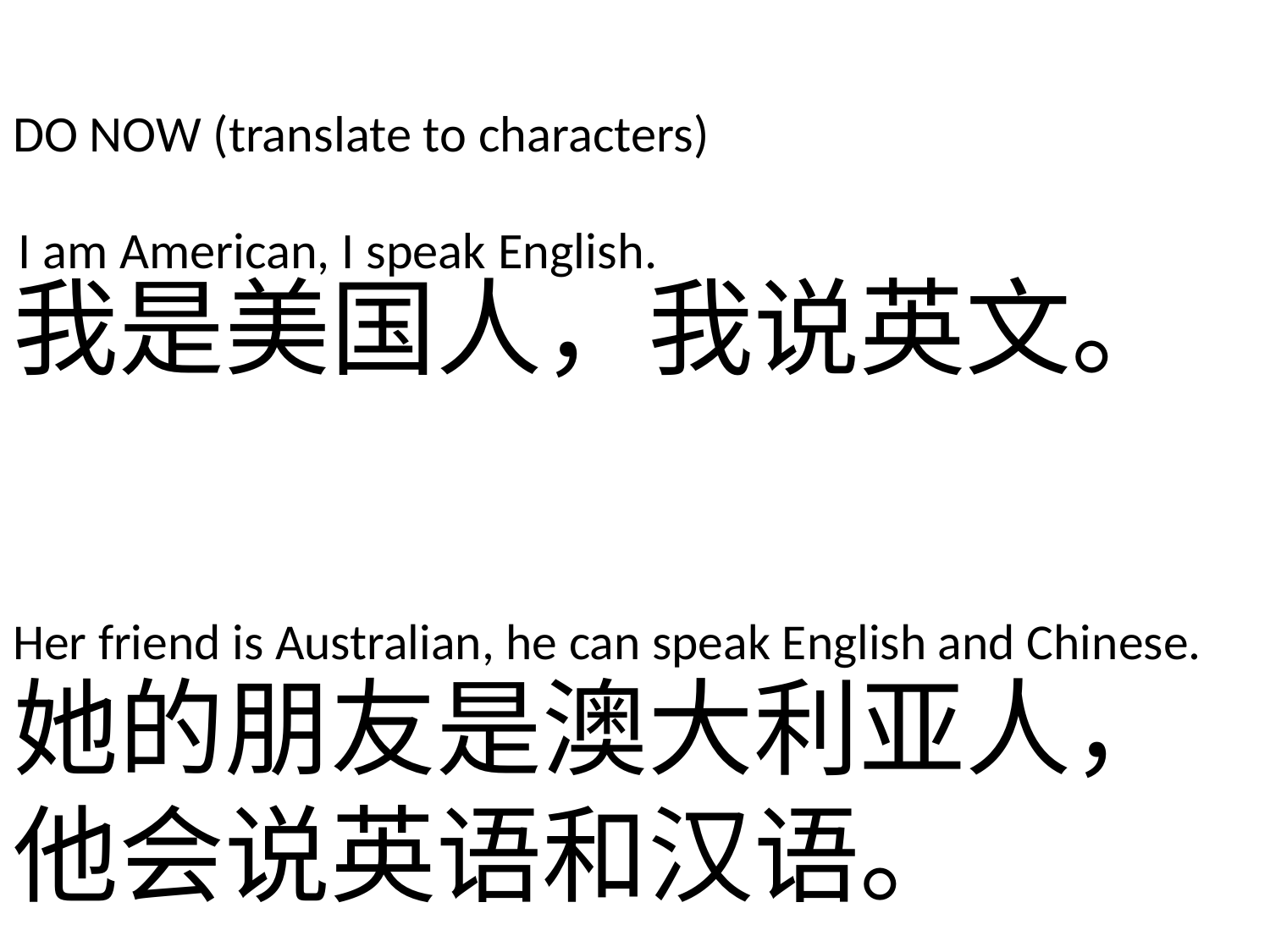

DO NOW (translate to characters)

I am American, I speak English.

我是美国人，我说英文。
Her friend is Australian, he can speak English and Chinese.

她的朋友是澳大利亚人，他会说英语和汉语。